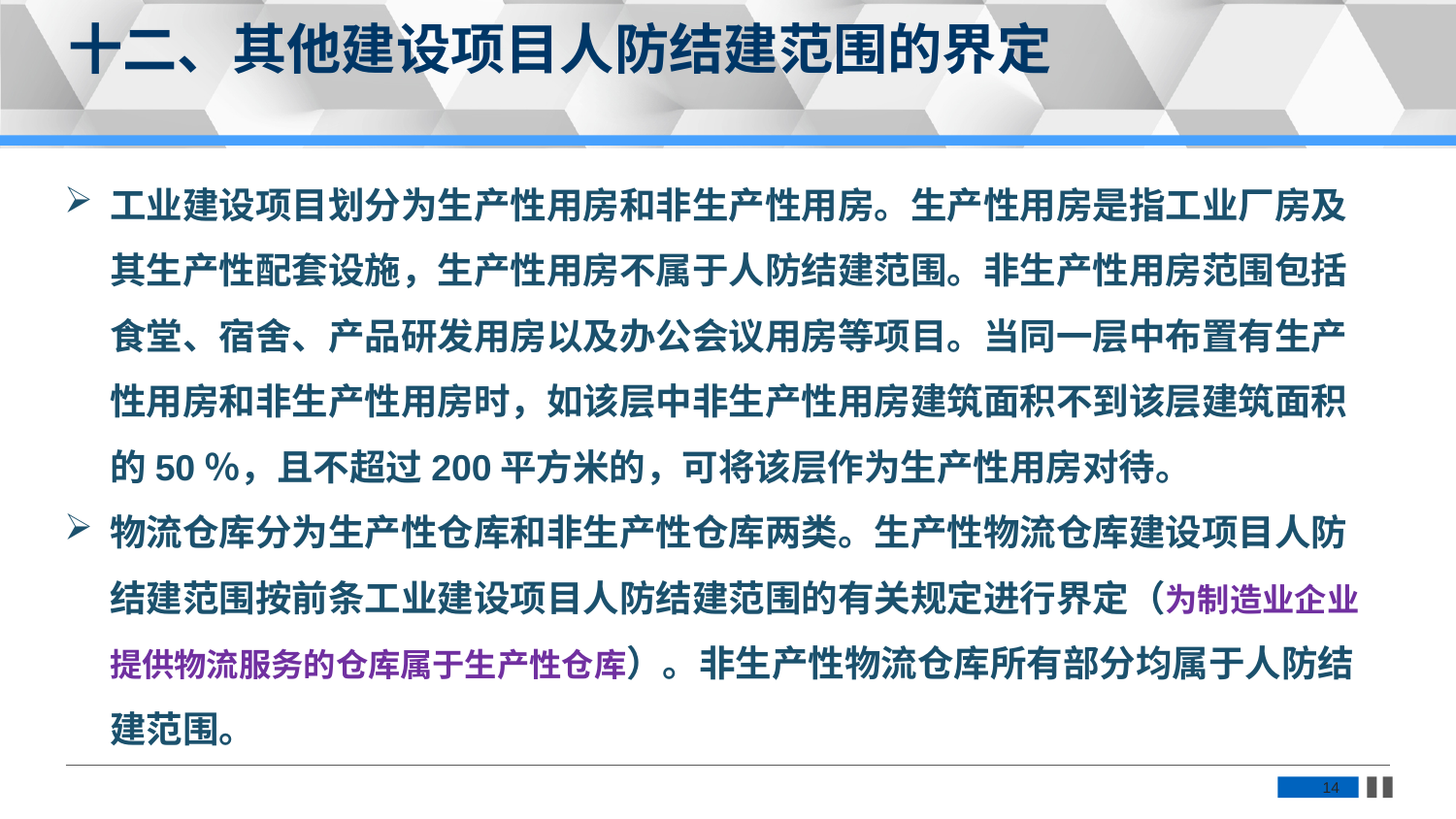

十二、其他建设项目人防结建范围的界定
工业建设项目划分为生产性用房和非生产性用房。生产性用房是指工业厂房及其生产性配套设施，生产性用房不属于人防结建范围。非生产性用房范围包括食堂、宿舍、产品研发用房以及办公会议用房等项目。当同一层中布置有生产性用房和非生产性用房时，如该层中非生产性用房建筑面积不到该层建筑面积的50％，且不超过200平方米的，可将该层作为生产性用房对待。
物流仓库分为生产性仓库和非生产性仓库两类。生产性物流仓库建设项目人防结建范围按前条工业建设项目人防结建范围的有关规定进行界定（为制造业企业提供物流服务的仓库属于生产性仓库）。非生产性物流仓库所有部分均属于人防结建范围。
14